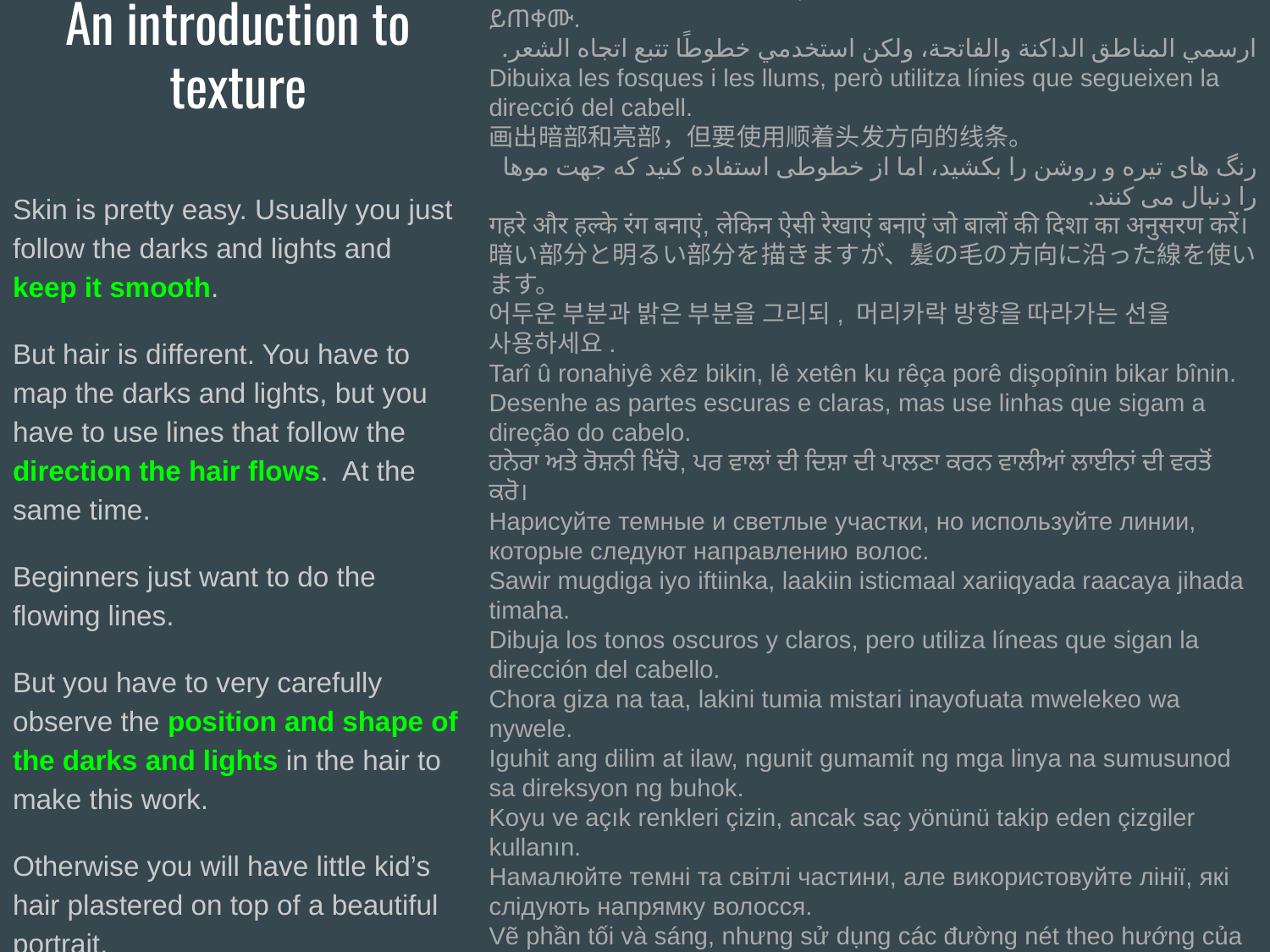

An introduction to texture

Skin is pretty easy. Usually you just follow the darks and lights and keep it smooth.
But hair is different. You have to map the darks and lights, but you have to use lines that follow the direction the hair flows.  At the same time.
Beginners just want to do the flowing lines.
But you have to very carefully observe the position and shape of the darks and lights in the hair to make this work.
Otherwise you will have little kid’s hair plastered on top of a beautiful portrait.
ጨለማዎችን እና መብራቶችን ይሳሉ, ነገር ግን የፀጉሩን አቅጣጫ የሚከተሉ መስመሮችን ይጠቀሙ.
ارسمي المناطق الداكنة والفاتحة، ولكن استخدمي خطوطًا تتبع اتجاه الشعر.
Dibuixa les fosques i les llums, però utilitza línies que segueixen la direcció del cabell.
画出暗部和亮部，但要使用顺着头发方向的线条。
رنگ های تیره و روشن را بکشید، اما از خطوطی استفاده کنید که جهت موها را دنبال می کنند.
गहरे और हल्के रंग बनाएं, लेकिन ऐसी रेखाएं बनाएं जो बालों की दिशा का अनुसरण करें।
暗い部分と明るい部分を描きますが、髪の毛の方向に沿った線を使います。
어두운 부분과 밝은 부분을 그리되, 머리카락 방향을 따라가는 선을 사용하세요.
Tarî û ronahiyê xêz bikin, lê xetên ku rêça porê dişopînin bikar bînin.
Desenhe as partes escuras e claras, mas use linhas que sigam a direção do cabelo.
ਹਨੇਰਾ ਅਤੇ ਰੋਸ਼ਨੀ ਖਿੱਚੋ, ਪਰ ਵਾਲਾਂ ਦੀ ਦਿਸ਼ਾ ਦੀ ਪਾਲਣਾ ਕਰਨ ਵਾਲੀਆਂ ਲਾਈਨਾਂ ਦੀ ਵਰਤੋਂ ਕਰੋ।
Нарисуйте темные и светлые участки, но используйте линии, которые следуют направлению волос.
Sawir mugdiga iyo iftiinka, laakiin isticmaal xariiqyada raacaya jihada timaha.
Dibuja los tonos oscuros y claros, pero utiliza líneas que sigan la dirección del cabello.
Chora giza na taa, lakini tumia mistari inayofuata mwelekeo wa nywele.
Iguhit ang dilim at ilaw, ngunit gumamit ng mga linya na sumusunod sa direksyon ng buhok.
Koyu ve açık renkleri çizin, ancak saç yönünü takip eden çizgiler kullanın.
Намалюйте темні та світлі частини, але використовуйте лінії, які слідують напрямку волосся.
Vẽ phần tối và sáng, nhưng sử dụng các đường nét theo hướng của tóc.